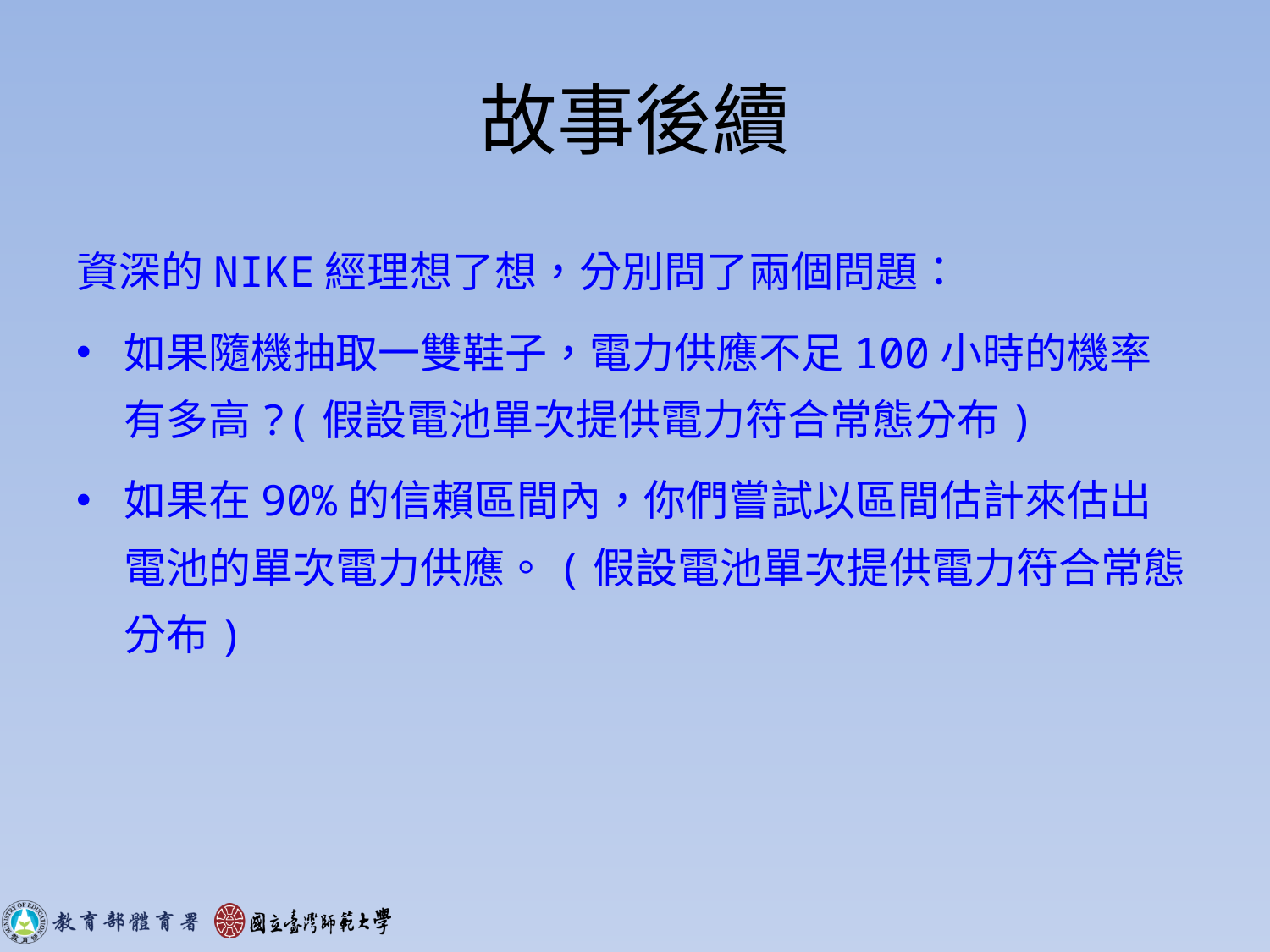

# 故事後續
資深的NIKE經理想了想，分別問了兩個問題：
如果隨機抽取一雙鞋子，電力供應不足100小時的機率有多高?(假設電池單次提供電力符合常態分布)
如果在90%的信賴區間內，你們嘗試以區間估計來估出電池的單次電力供應。(假設電池單次提供電力符合常態分布)